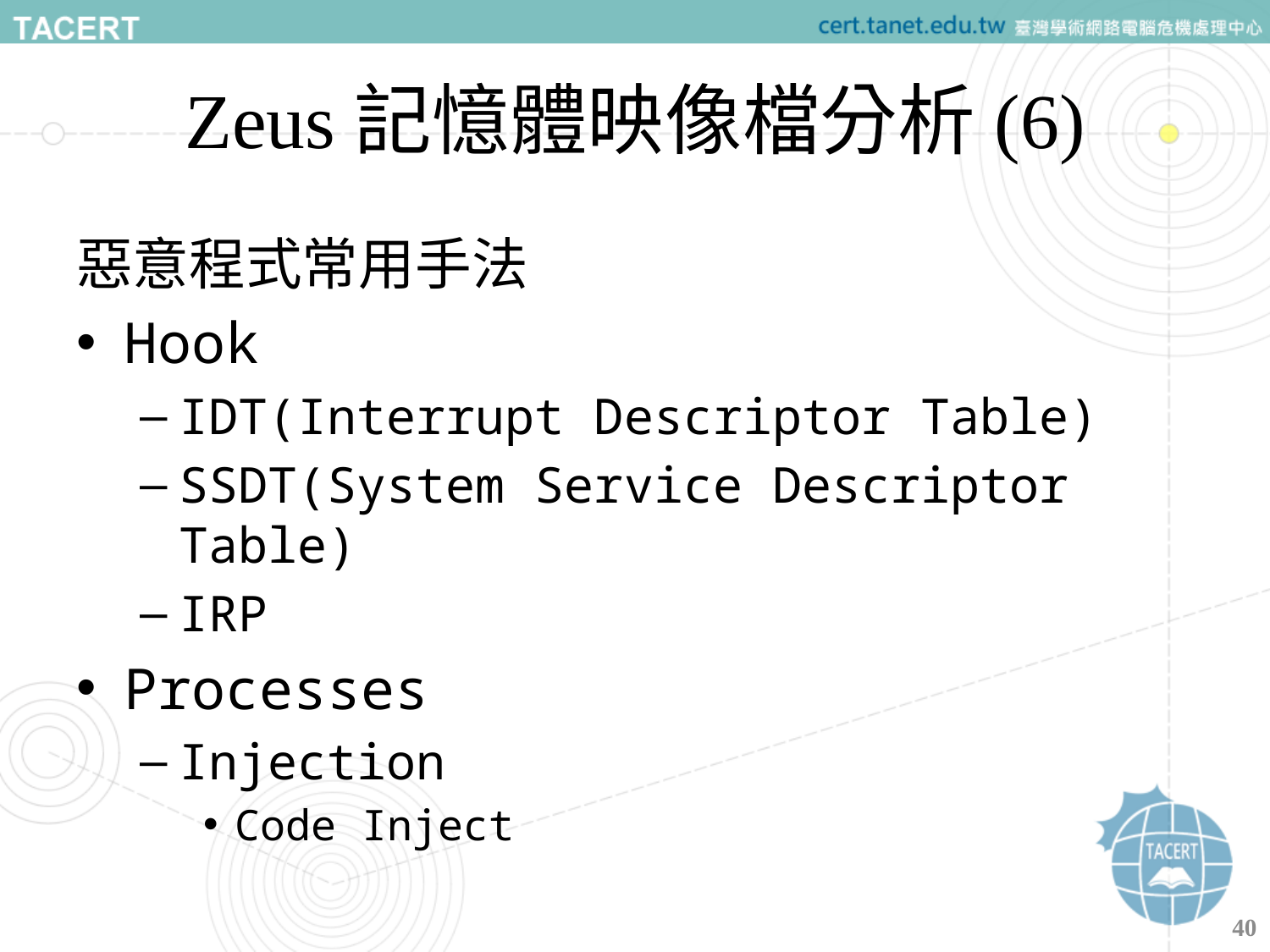

# Zeus記憶體映像檔分析(6)
惡意程式常用手法
Hook
IDT(Interrupt Descriptor Table)
SSDT(System Service Descriptor Table)
IRP
Processes
Injection
Code Inject
40